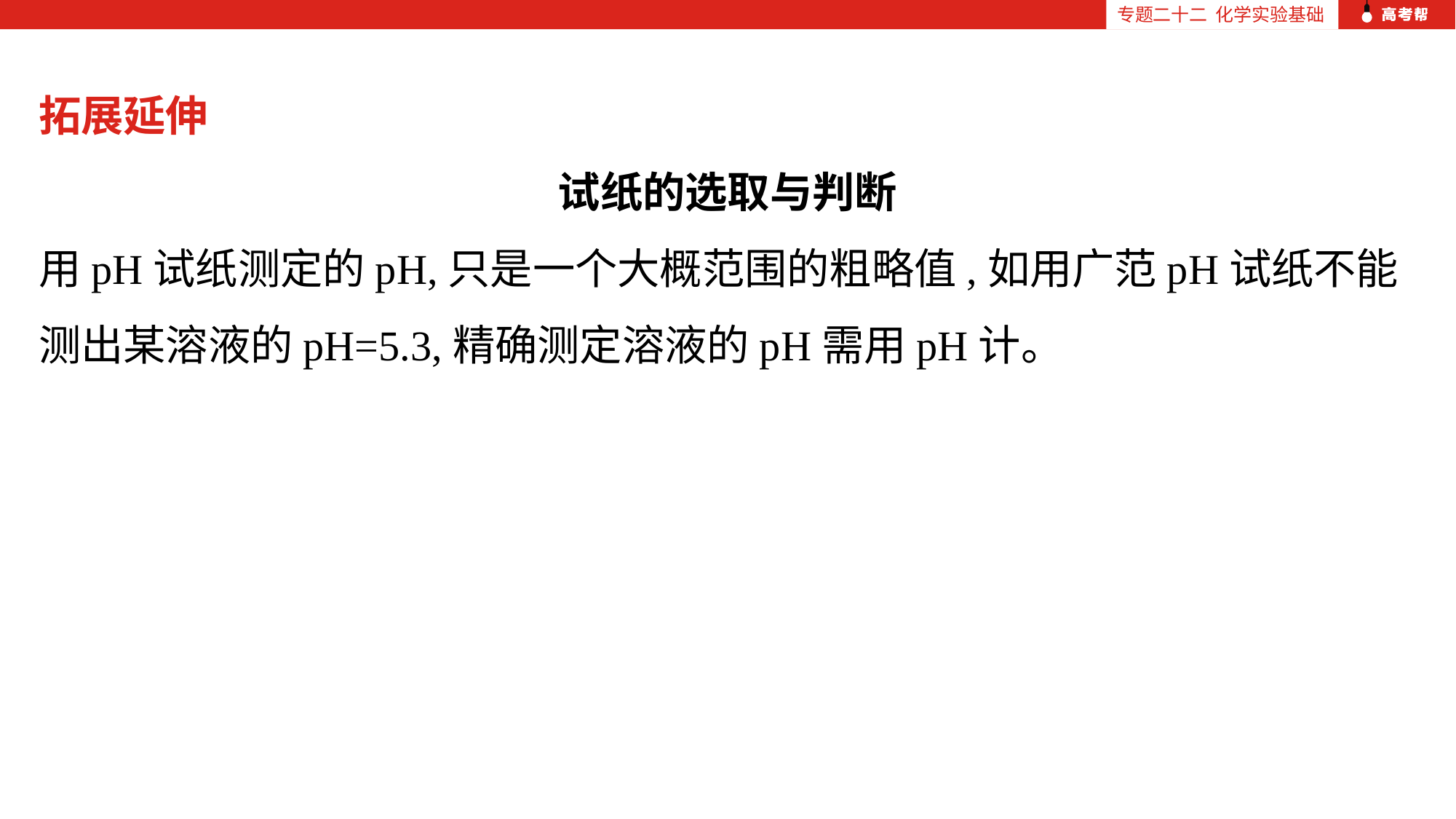

专题二十二  化学实验基础
拓展延伸
试纸的选取与判断
用pH试纸测定的pH,只是一个大概范围的粗略值,如用广范pH试纸不能测出某溶液的pH=5.3,精确测定溶液的pH需用pH计。